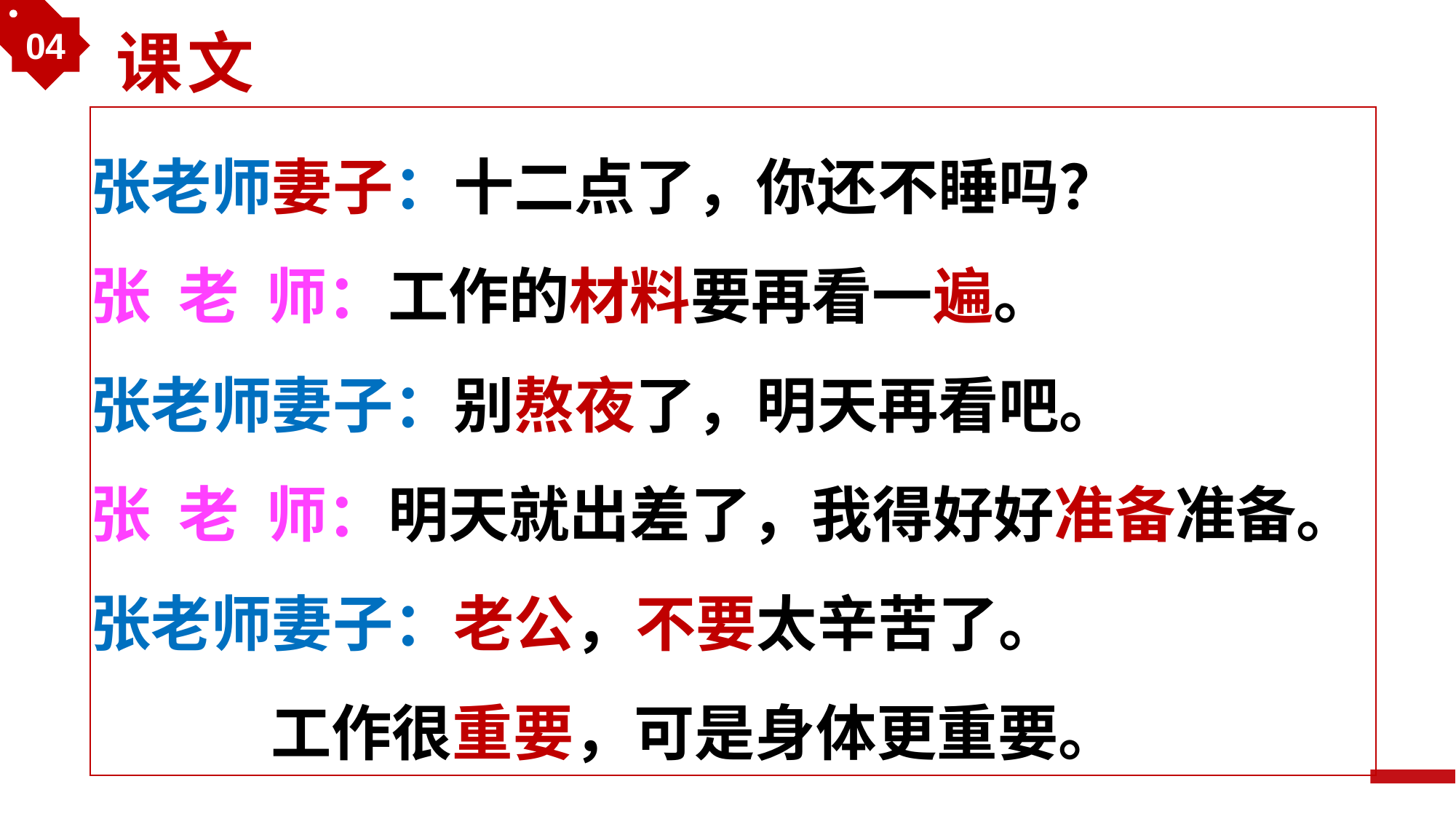

04
课文
张老师妻子：十二点了，你还不睡吗？
张  老  师：工作的材料要再看一遍。
张老师妻子：别熬夜了，明天再看吧。
张  老  师：明天就出差了，我得好好准备准备。
张老师妻子：老公，不要太辛苦了。
            工作很重要，可是身体更重要。